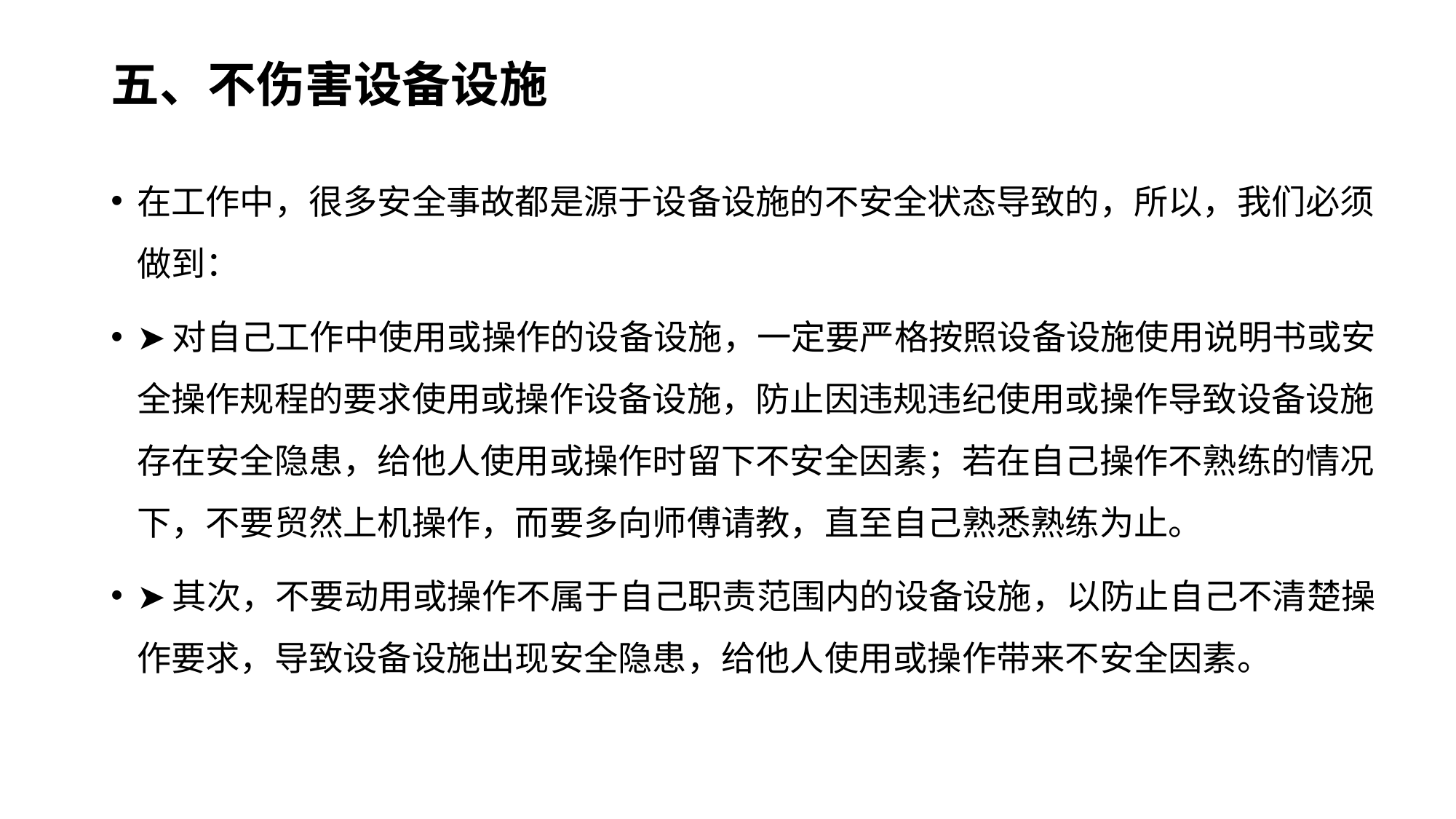

# 五、不伤害设备设施
在工作中，很多安全事故都是源于设备设施的不安全状态导致的，所以，我们必须做到：
➤对自己工作中使用或操作的设备设施，一定要严格按照设备设施使用说明书或安全操作规程的要求使用或操作设备设施，防止因违规违纪使用或操作导致设备设施存在安全隐患，给他人使用或操作时留下不安全因素；若在自己操作不熟练的情况下，不要贸然上机操作，而要多向师傅请教，直至自己熟悉熟练为止。
➤其次，不要动用或操作不属于自己职责范围内的设备设施，以防止自己不清楚操作要求，导致设备设施出现安全隐患，给他人使用或操作带来不安全因素。